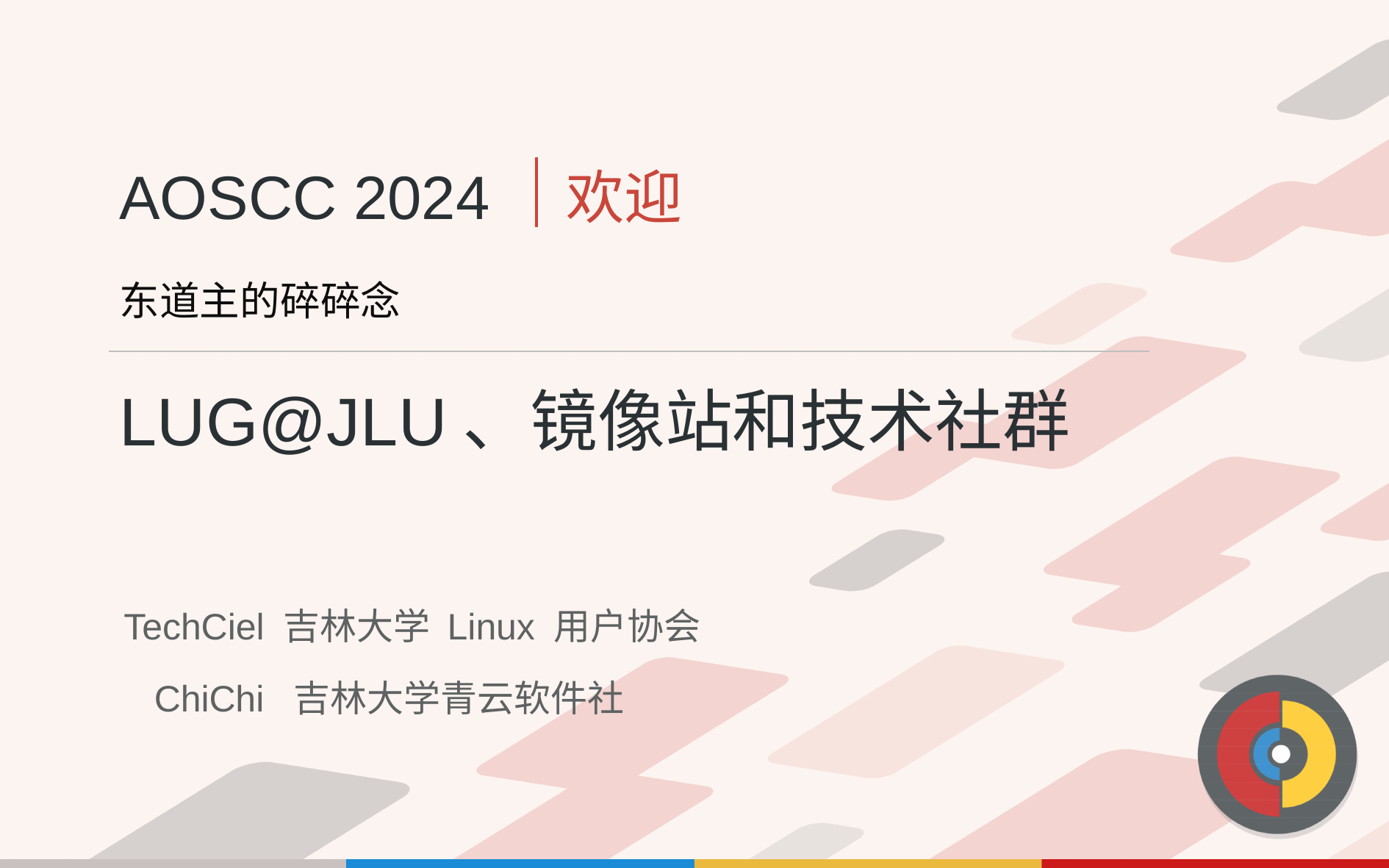

东道主的碎碎念
# LUG@JLU、镜像站和技术社群
TechCiel 吉林大学 Linux 用户协会
ChiChi  吉林大学青云软件社